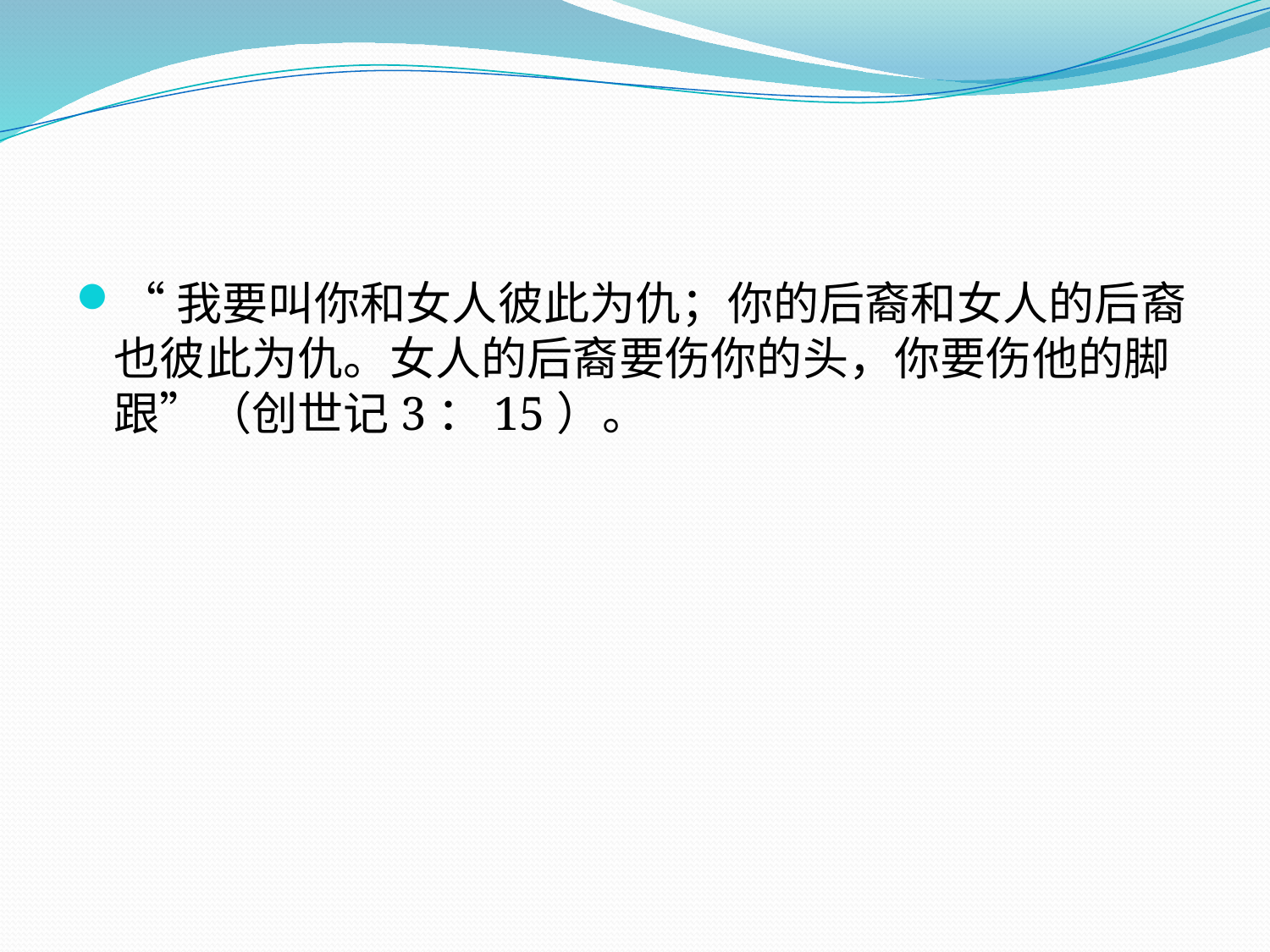

#
“我要叫你和女人彼此为仇；你的后裔和女人的后裔也彼此为仇。女人的后裔要伤你的头，你要伤他的脚跟”（创世记3：15）。